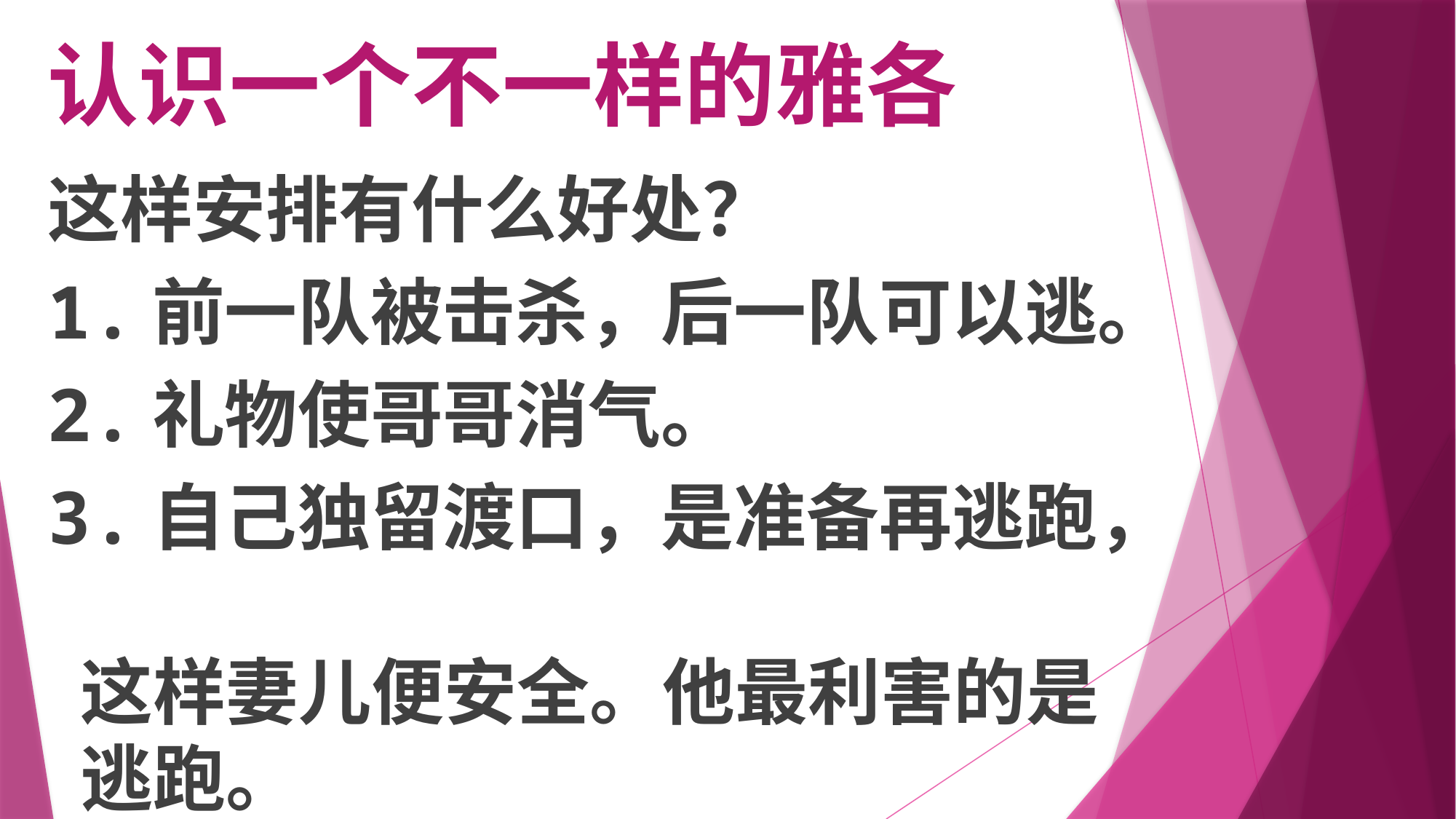

# 认识一个不一样的雅各
这样安排有什么好处？
1.前一队被击杀，后一队可以逃。
2.礼物使哥哥消气。
3.自己独留渡口，是准备再逃跑，
  这样妻儿便安全。他最利害的是
  逃跑。